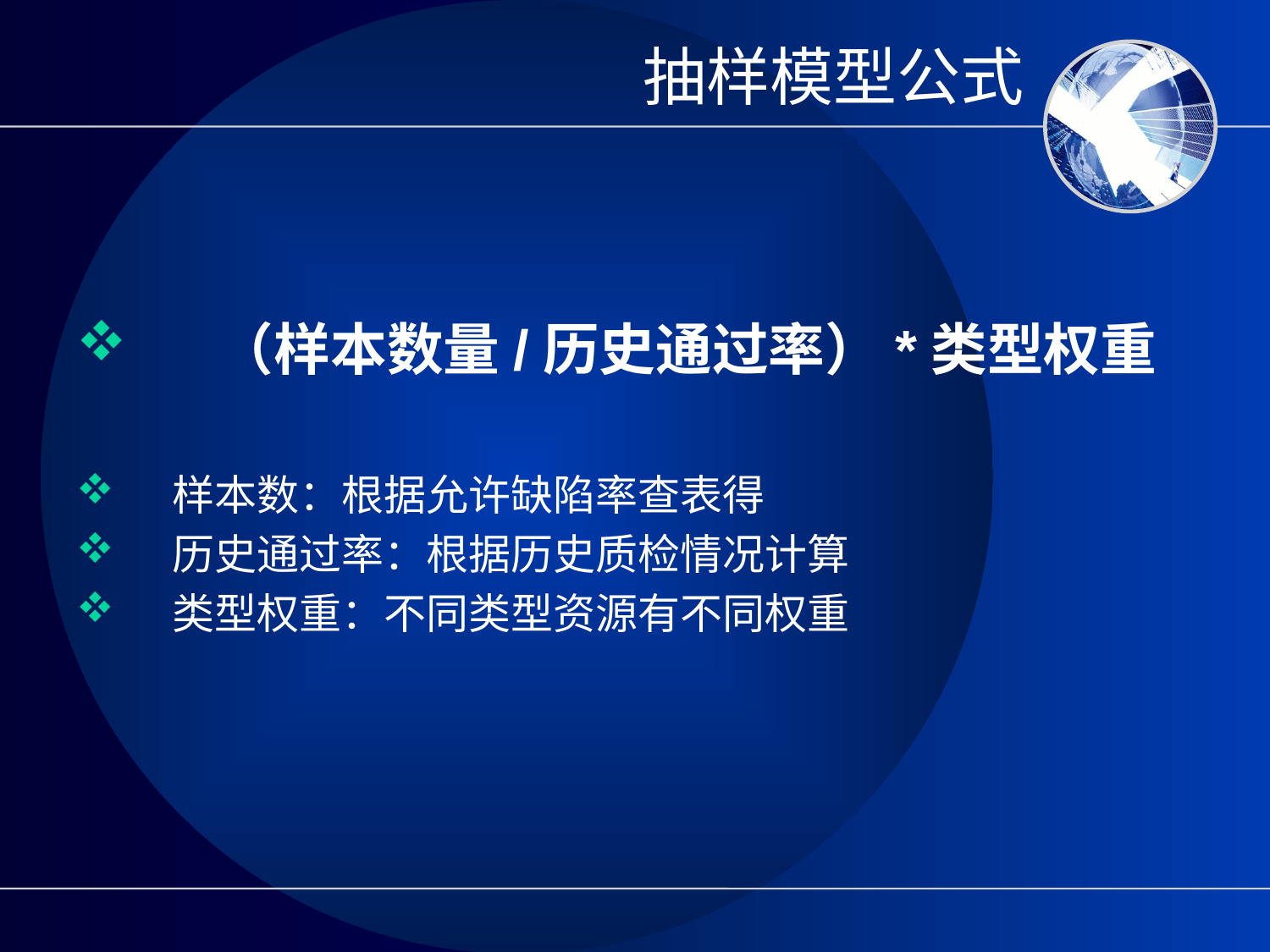

# 抽样模型公式

      （样本数量/历史通过率）*类型权重

    样本数：根据允许缺陷率查表得
    历史通过率：根据历史质检情况计算
    类型权重：不同类型资源有不同权重